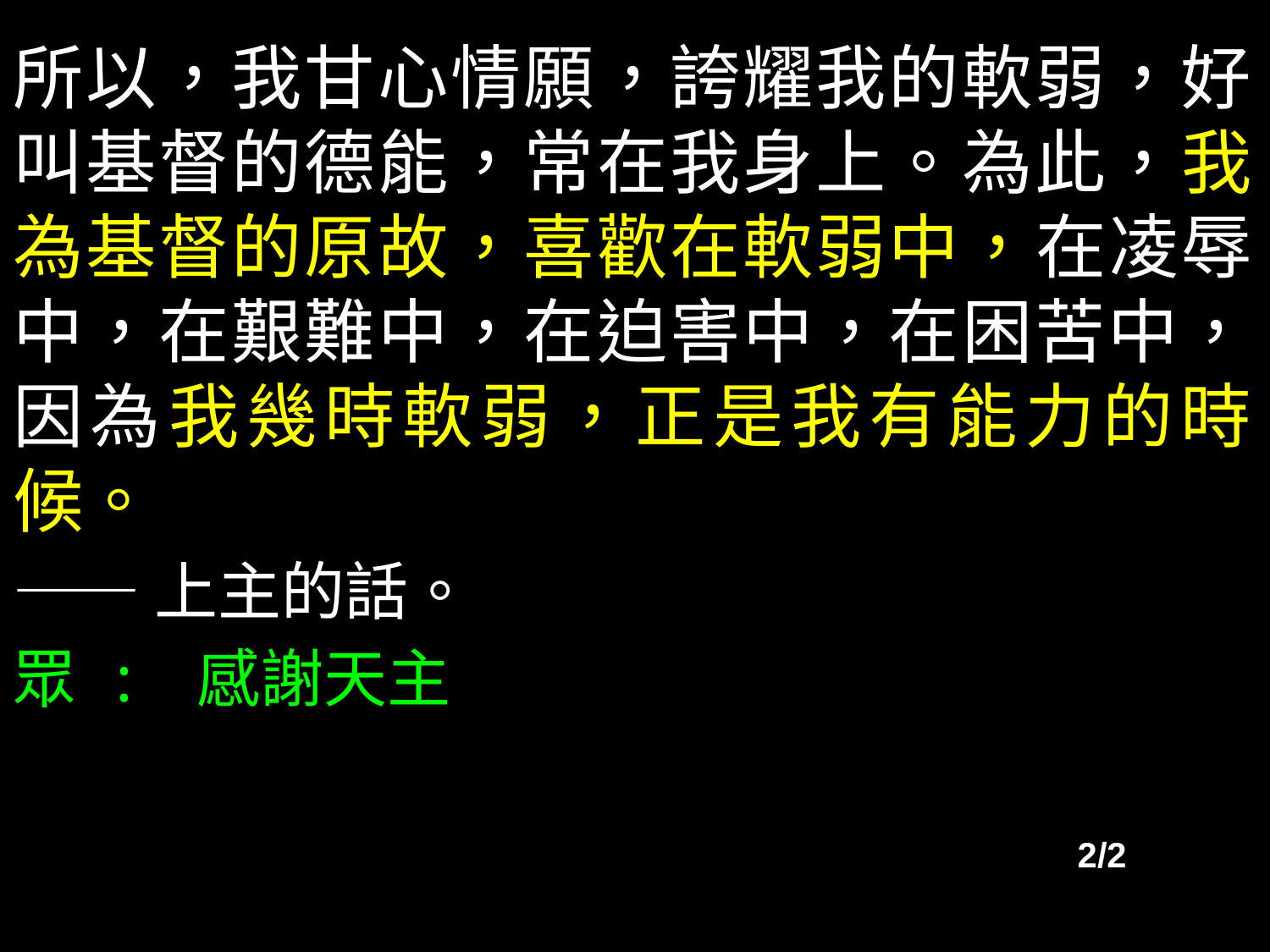

所以，我甘心情願，誇耀我的軟弱，好叫基督的德能，常在我身上。為此，我為基督的原故，喜歡在軟弱中，在凌辱中，在艱難中，在迫害中，在困苦中，因為我幾時軟弱，正是我有能力的時候。
——上主的話。
眾 : 感謝天主

2/2